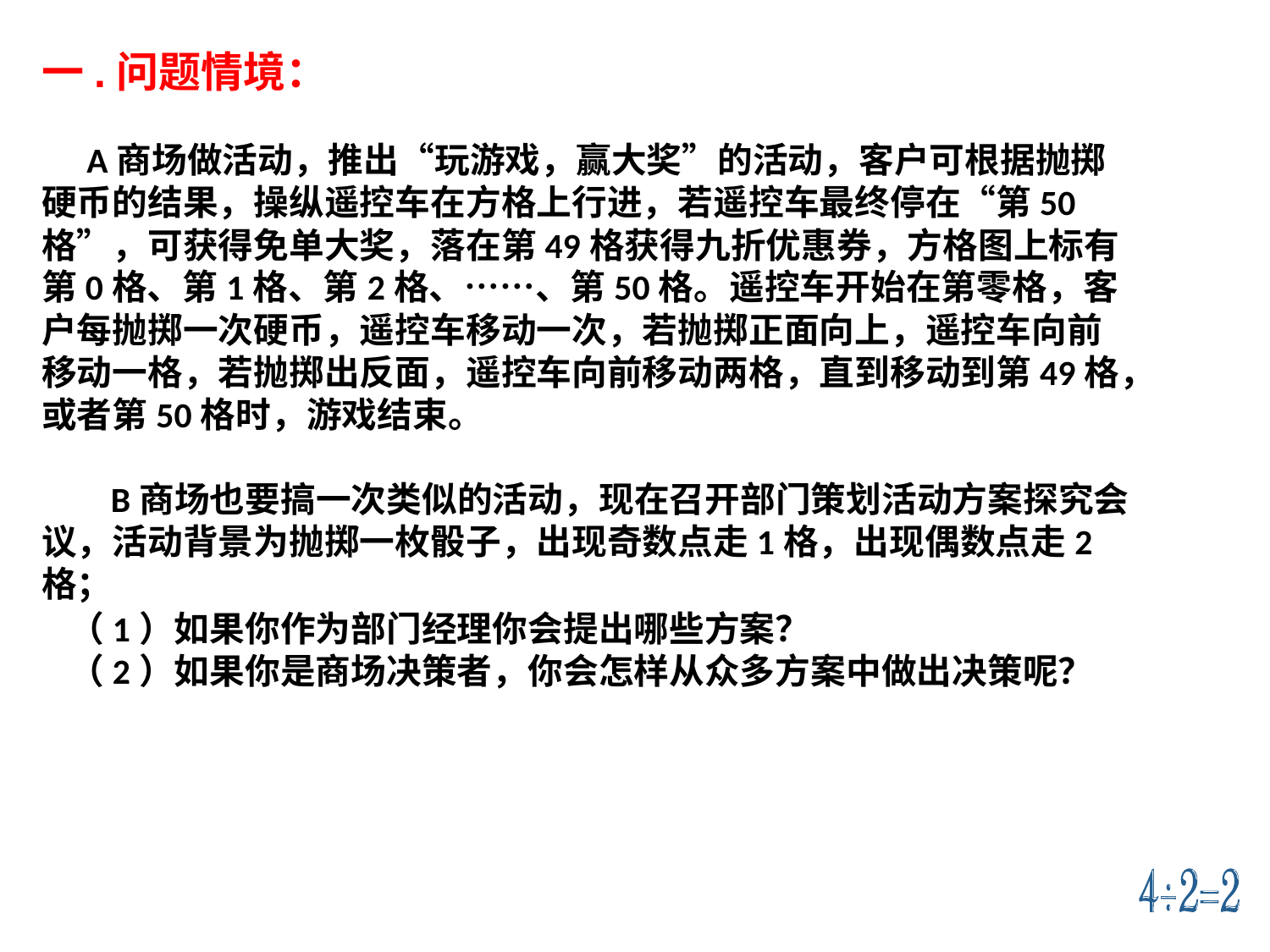

一.问题情境：
 A商场做活动，推出“玩游戏，赢大奖”的活动，客户可根据抛掷硬币的结果，操纵遥控车在方格上行进，若遥控车最终停在“第50格”，可获得免单大奖，落在第49格获得九折优惠券，方格图上标有第0格、第1格、第2格、……、第50格。遥控车开始在第零格，客户每抛掷一次硬币，遥控车移动一次，若抛掷正面向上，遥控车向前移动一格，若抛掷出反面，遥控车向前移动两格，直到移动到第49格，或者第50格时，游戏结束。

    B商场也要搞一次类似的活动，现在召开部门策划活动方案探究会议，活动背景为抛掷一枚骰子，出现奇数点走1格，出现偶数点走2格；
（1）如果你作为部门经理你会提出哪些方案？
（2）如果你是商场决策者，你会怎样从众多方案中做出决策呢？